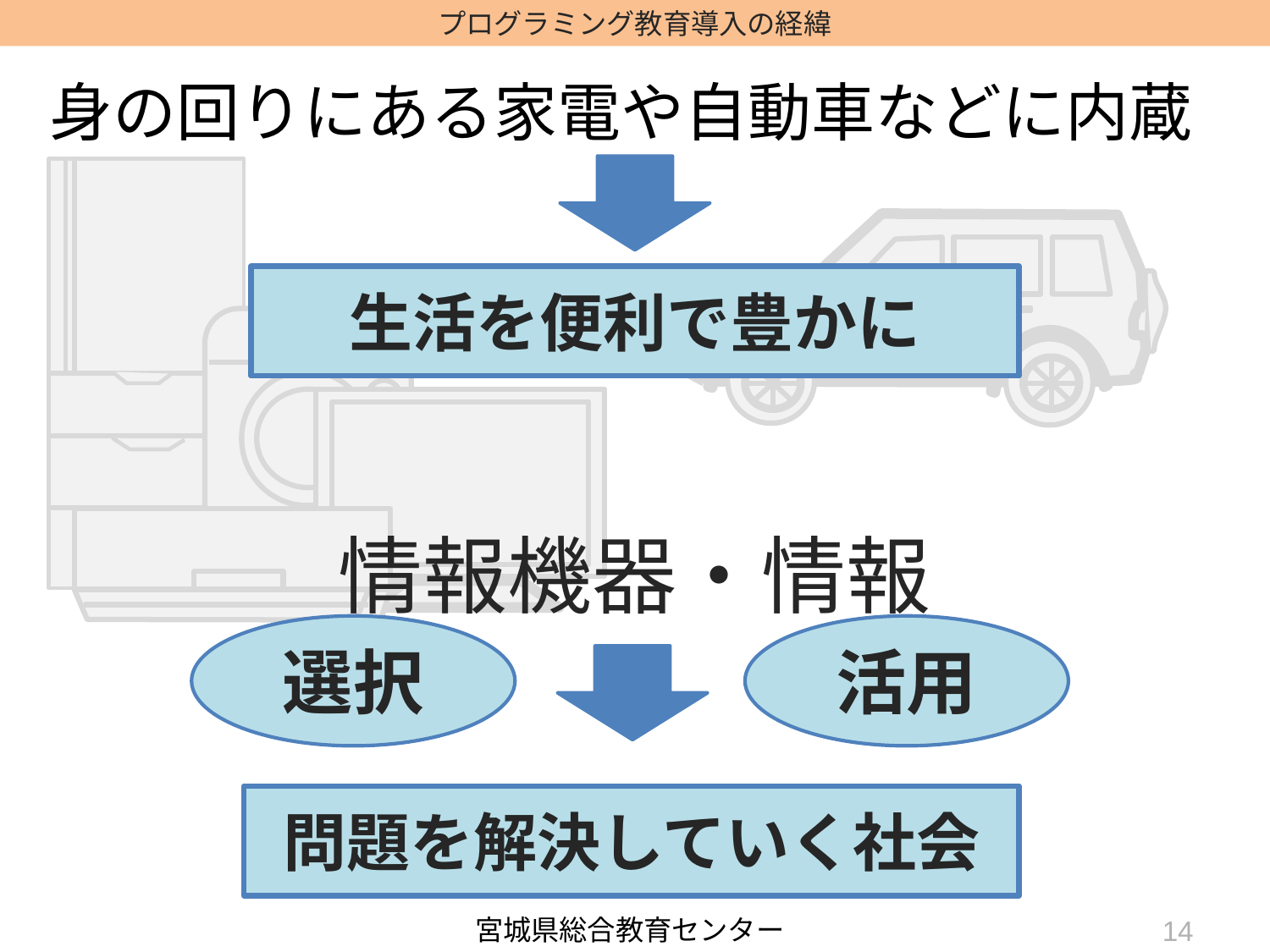

身の回りにある家電や自動車などに内蔵

生活を便利で豊かに
情報機器・情報
選択
活用

問題を解決していく社会
14